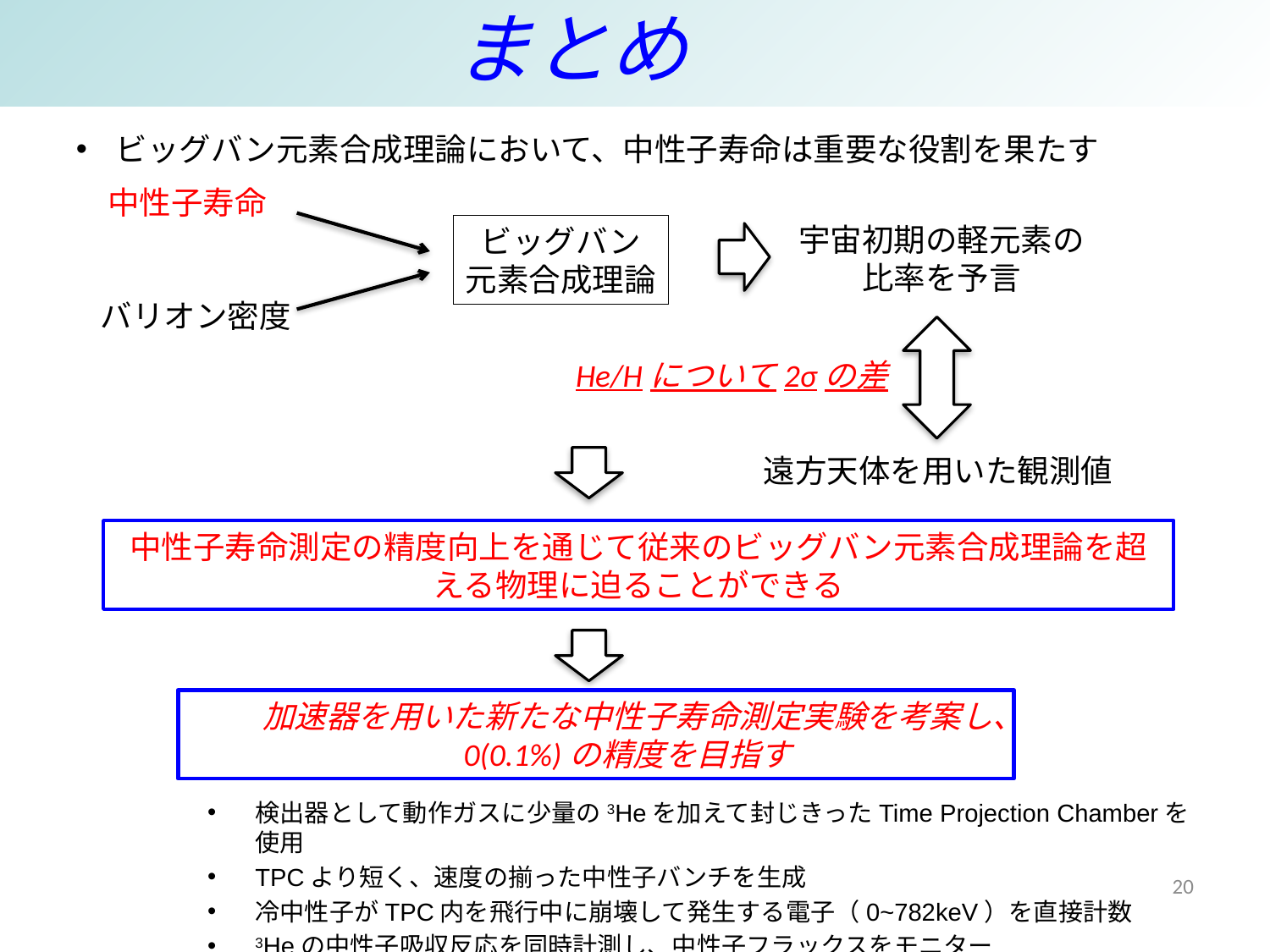

# まとめ

ビッグバン元素合成理論において、中性子寿命は重要な役割を果たす
中性子寿命
宇宙初期の軽元素の
比率を予言
ビッグバン
元素合成理論

バリオン密度

He/Hについて2σの差

遠方天体を用いた観測値
中性子寿命測定の精度向上を通じて従来のビッグバン元素合成理論を超える物理に迫ることができる

加速器を用いた新たな中性子寿命測定実験を考案し、
0(0.1%)の精度を目指す
検出器として動作ガスに少量の3Heを加えて封じきったTime Projection Chamberを使用
TPCより短く、速度の揃った中性子バンチを生成
冷中性子がTPC内を飛行中に崩壊して発生する電子（0~782keV）を直接計数
3Heの中性子吸収反応を同時計測し、中性子フラックスをモニター
20